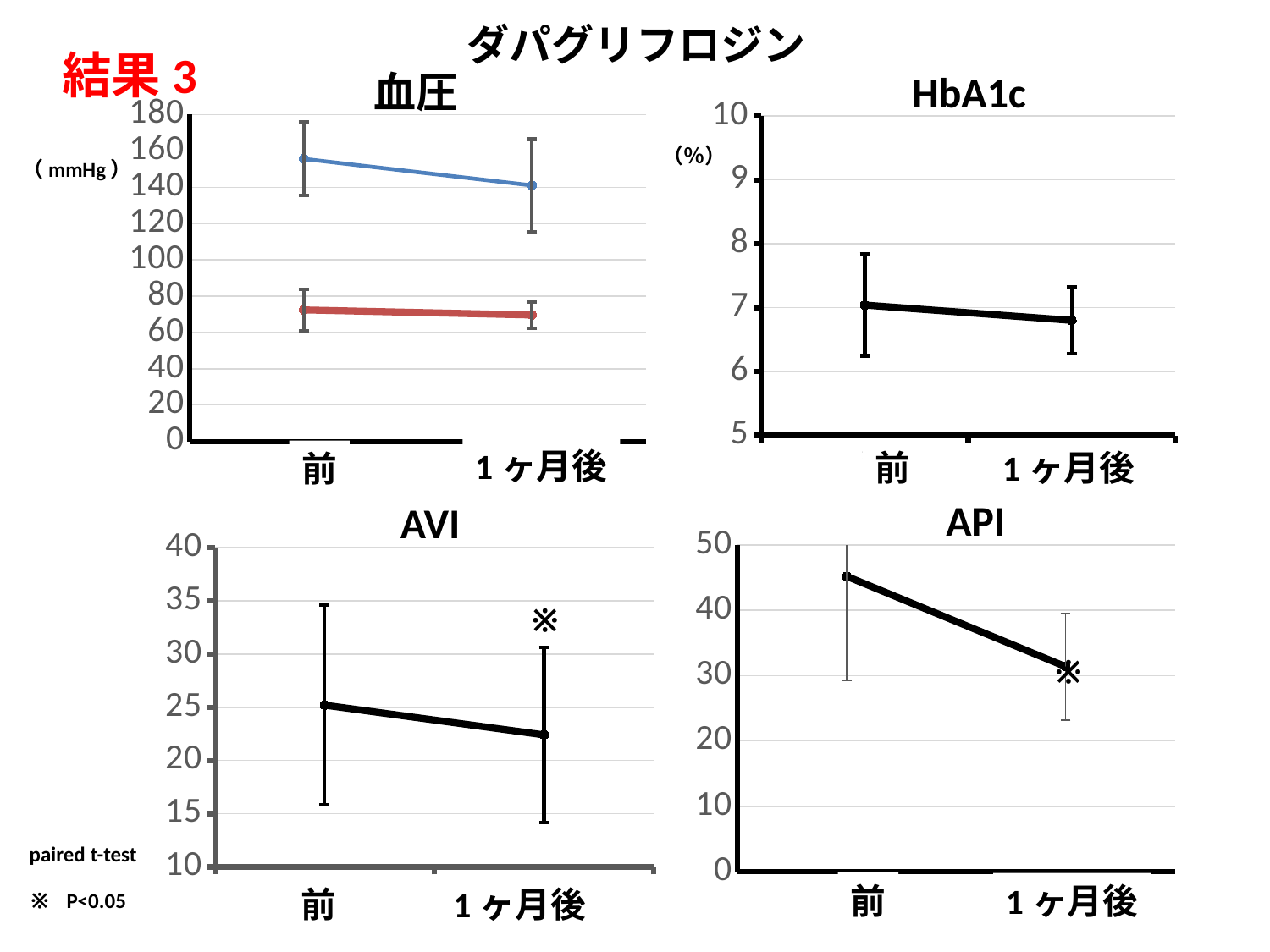

ダパグリフロジン
結果3
血圧
HbA1c

### Chart

| Category |  |  |
|---|---|---|

### Chart

| Category |  |
|---|---|
（％）
（mmHg）
1ヶ月後
前
1ヶ月後
前
API
AVI

### Chart

| Category |  |
|---|---|

### Chart

| Category |  |
|---|---|
※
※
paired t-test
※
P<0.05

前
1ヶ月後
前
1ヶ月後